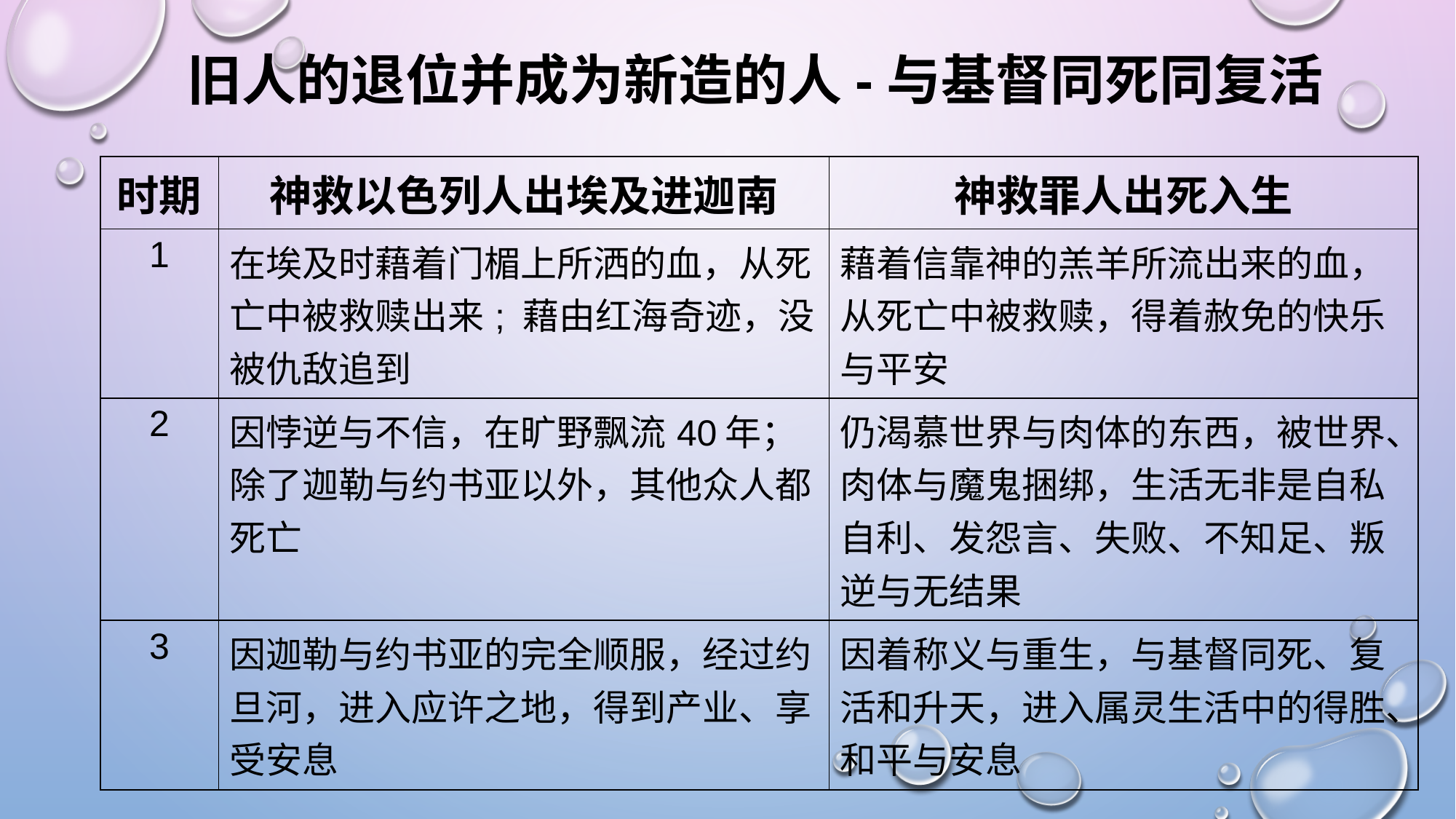

# 旧人的退位并成为新造的人-与基督同死同复活
| 时期 | 神救以色列人出埃及进迦南 | 神救罪人出死入生 |
| --- | --- | --- |
| 1 | 在埃及时藉着门楣上所洒的血，从死亡中被救赎出来; 藉由红海奇迹，没被仇敌追到 | 藉着信靠神的羔羊所流出来的血，从死亡中被救赎，得着赦免的快乐与平安 |
| 2 | 因悖逆与不信，在旷野飘流40年；除了迦勒与约书亚以外，其他众人都死亡 | 仍渴慕世界与肉体的东西，被世界、肉体与魔鬼捆绑，生活无非是自私自利、发怨言、失败、不知足、叛逆与无结果 |
| 3 | 因迦勒与约书亚的完全顺服，经过约旦河，进入应许之地，得到产业、享受安息 | 因着称义与重生，与基督同死、复活和升天，进入属灵生活中的得胜、和平与安息 |